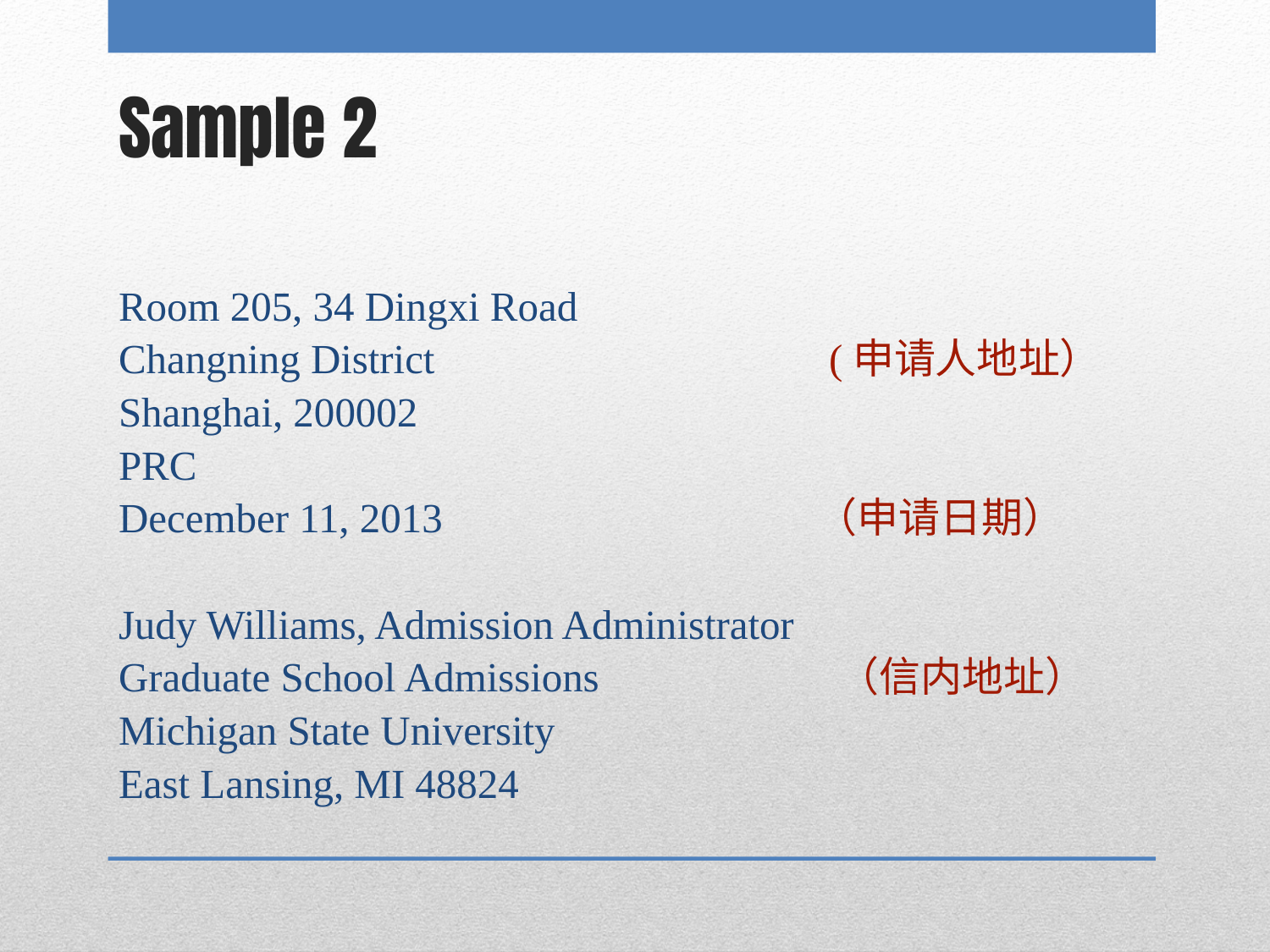

# Sample 2
Room 205, 34 Dingxi Road
Changning District                                      (申请人地址）
Shanghai, 200002
PRC
December 11, 2013                                   （申请日期）

Judy Williams, Admission Administrator
Graduate School Admissions                      （信内地址）
Michigan State University
East Lansing, MI 48824